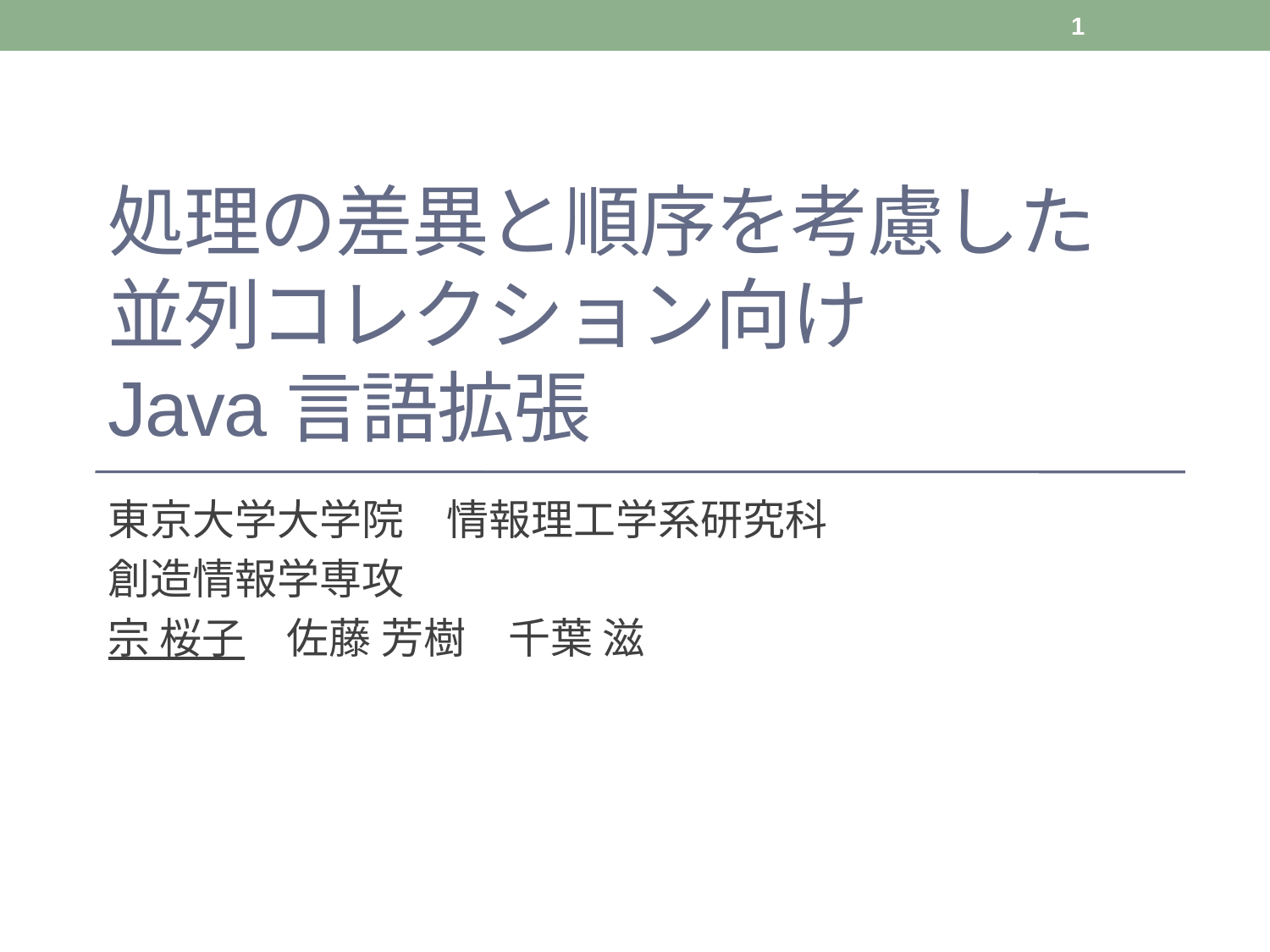

1
# 処理の差異と順序を考慮した 並列コレクション向け Java言語拡張
東京大学大学院　情報理工学系研究科
創造情報学専攻
宗 桜子　佐藤 芳樹　千葉 滋